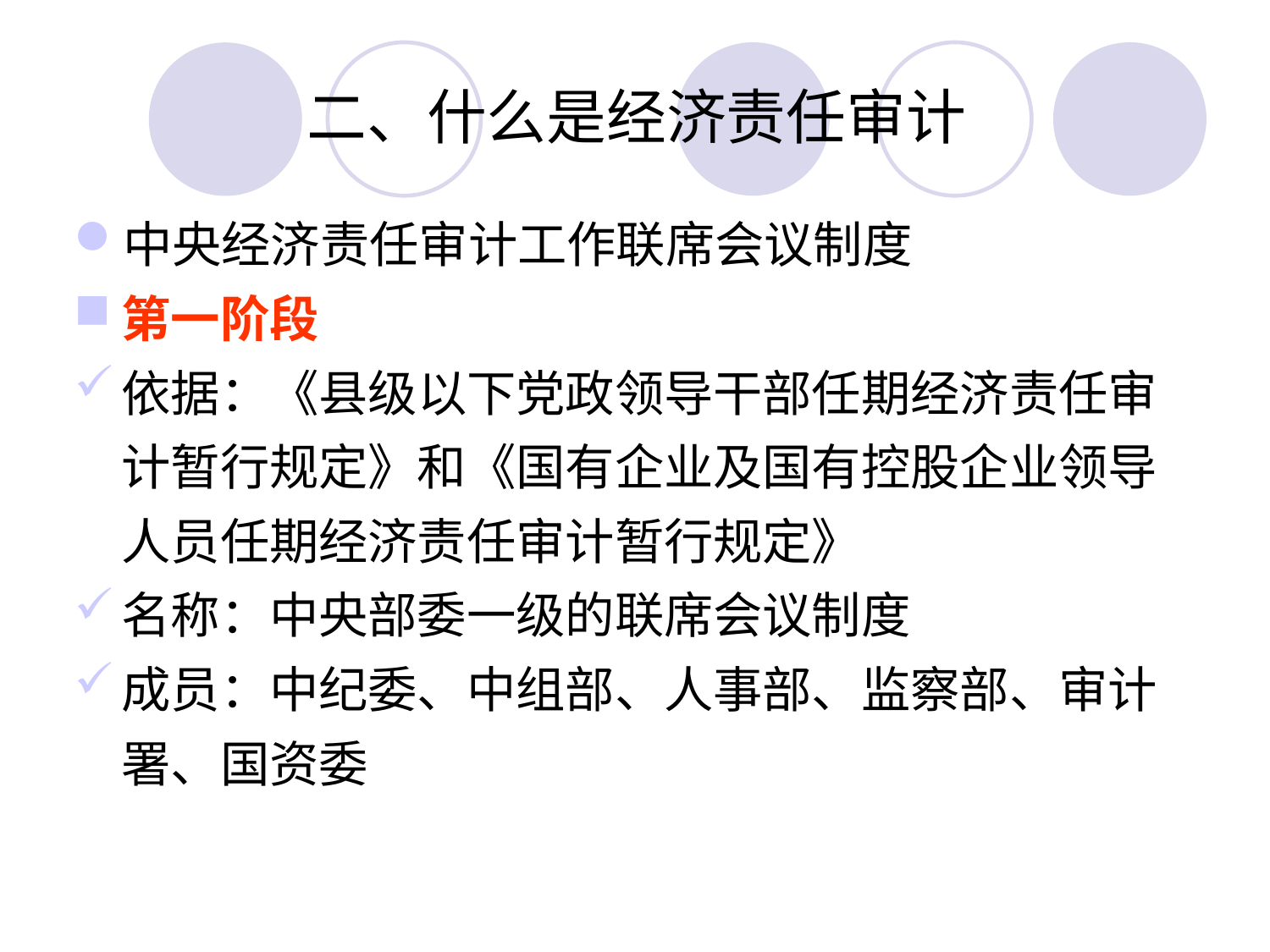

# 二、什么是经济责任审计
中央经济责任审计工作联席会议制度
第一阶段
依据：《县级以下党政领导干部任期经济责任审计暂行规定》和《国有企业及国有控股企业领导人员任期经济责任审计暂行规定》
名称：中央部委一级的联席会议制度
成员：中纪委、中组部、人事部、监察部、审计署、国资委